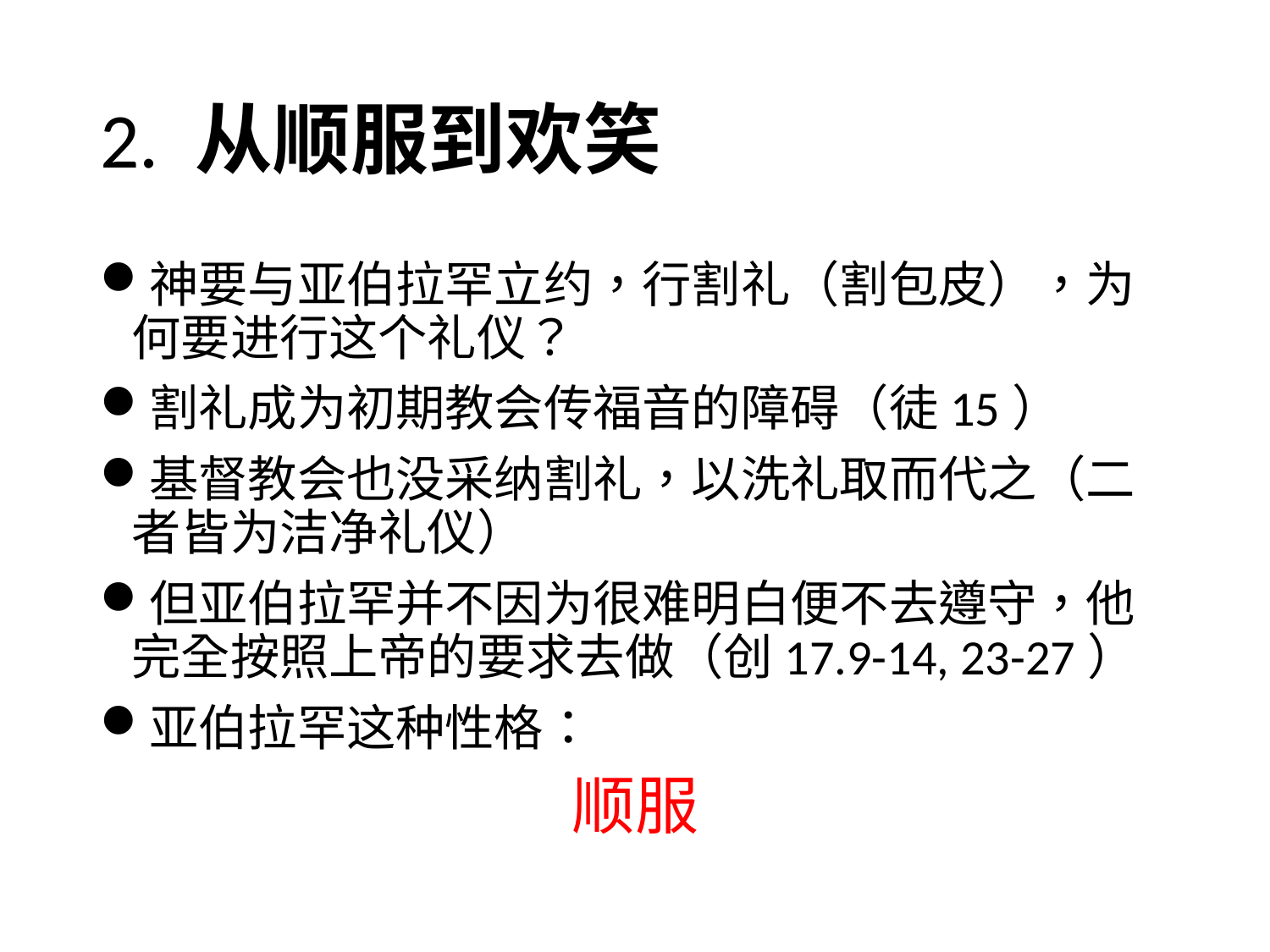

# 2. 从顺服到欢笑
神要与亚伯拉罕立约，行割礼（割包皮），为何要进行这个礼仪？
割礼成为初期教会传福音的障碍（徒15）
基督教会也没采纳割礼，以洗礼取而代之（二者皆为洁净礼仪）
但亚伯拉罕并不因为很难明白便不去遵守，他完全按照上帝的要求去做（创17.9-14, 23-27）
亚伯拉罕这种性格：
顺服